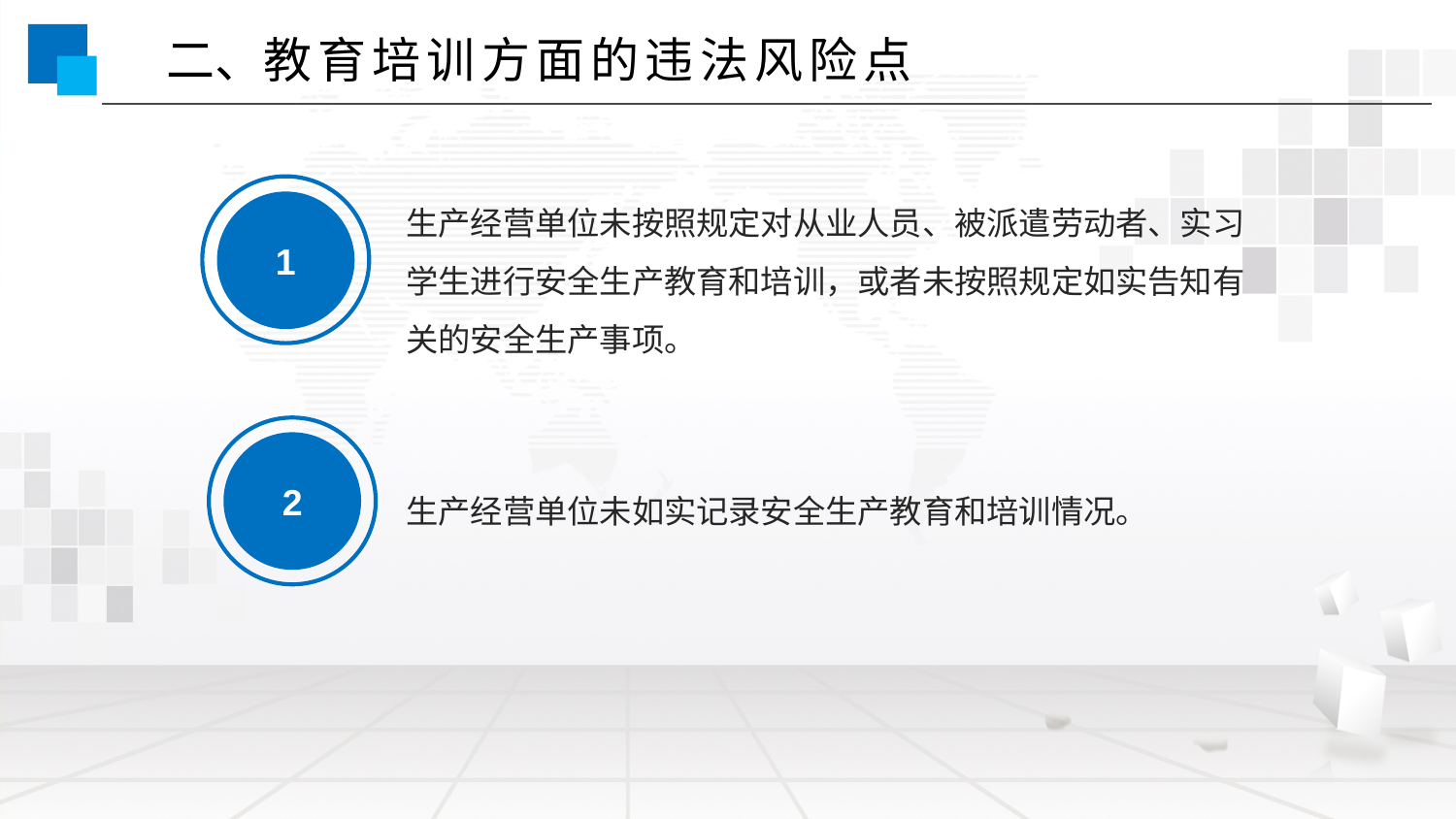

二、教育培训方面的违法风险点

1
生产经营单位未按照规定对从业人员、被派遣劳动者、实习学生进行安全生产教育和培训，或者未按照规定如实告知有关的安全生产事项。

2
生产经营单位未如实记录安全生产教育和培训情况。